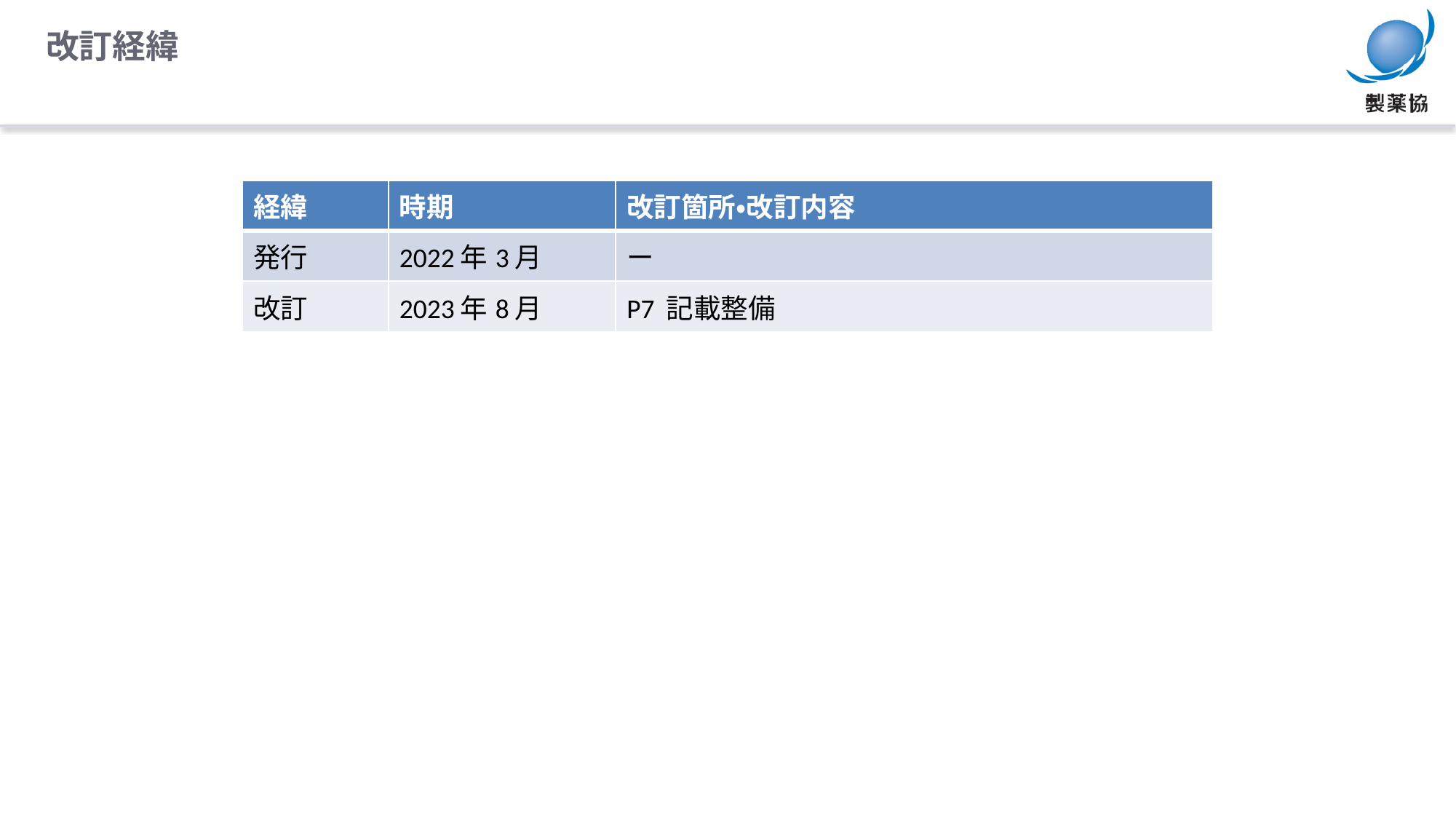

改訂経緯
| 経緯 | 時期 | 改訂箇所・改訂内容 |
| --- | --- | --- |
| 発行 | 2022年3月 | ー |
| 改訂 | 2023年8月 | P7 記載整備 |